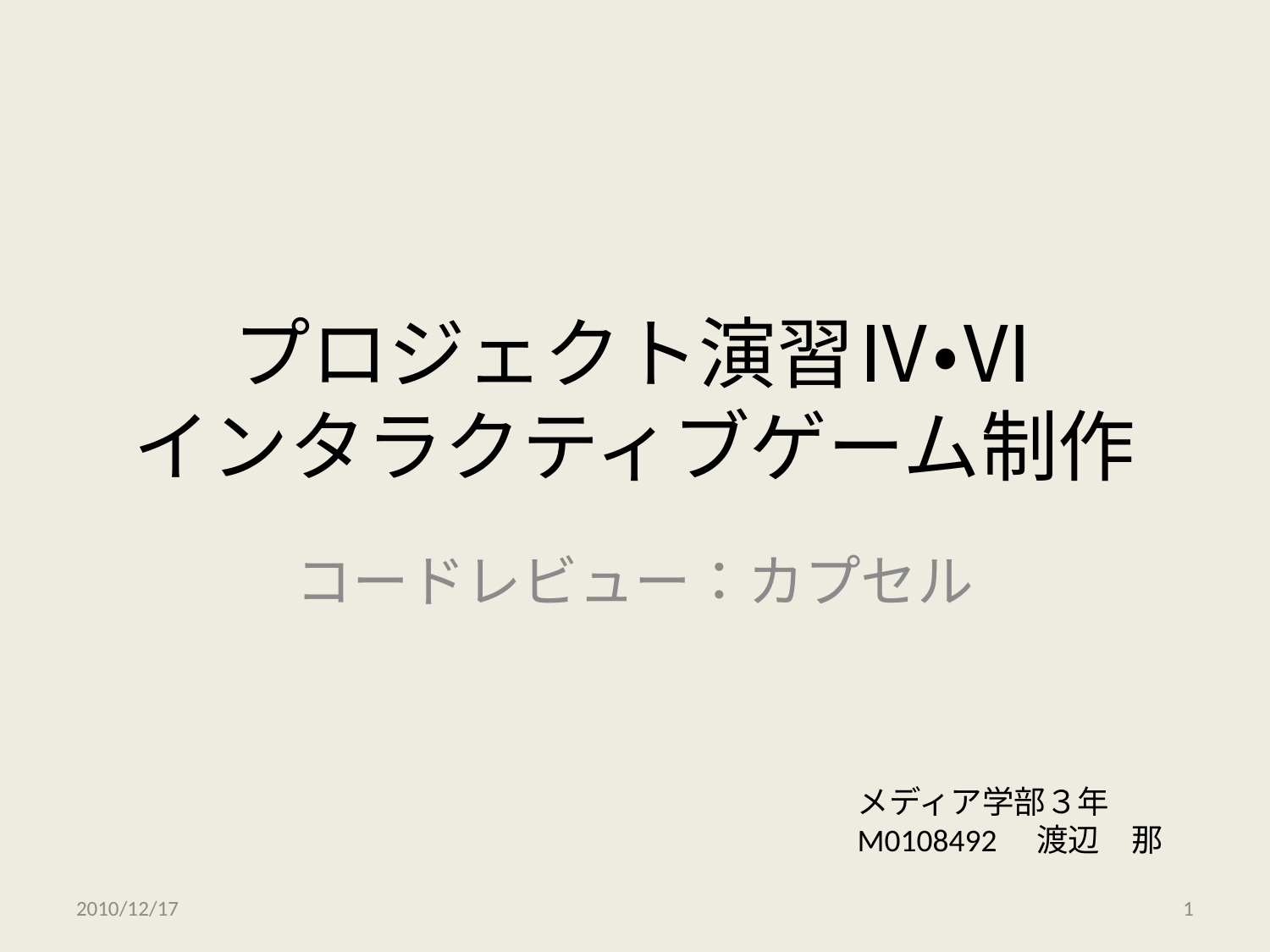

# プロジェクト演習Ⅳ・Ⅵ インタラクティブゲーム制作
コードレビュー：カプセル
メディア学部３年M0108492　渡辺　那
2010/12/17
1